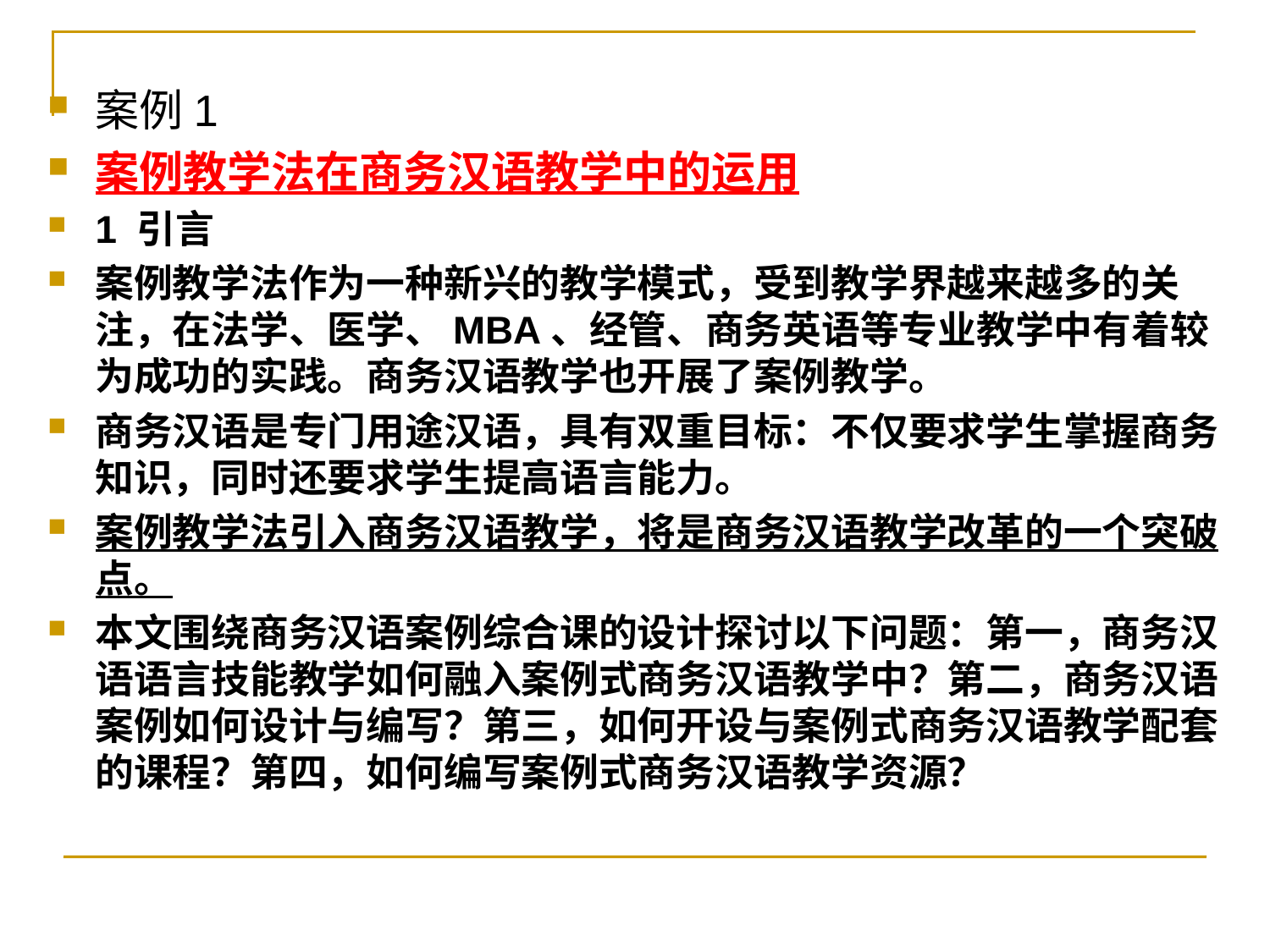

案例1
案例教学法在商务汉语教学中的运用
1 引言
案例教学法作为一种新兴的教学模式，受到教学界越来越多的关注，在法学、医学、MBA、经管、商务英语等专业教学中有着较为成功的实践。商务汉语教学也开展了案例教学。
商务汉语是专门用途汉语，具有双重目标：不仅要求学生掌握商务知识，同时还要求学生提高语言能力。
案例教学法引入商务汉语教学，将是商务汉语教学改革的一个突破点。
本文围绕商务汉语案例综合课的设计探讨以下问题：第一，商务汉语语言技能教学如何融入案例式商务汉语教学中？第二，商务汉语案例如何设计与编写？第三，如何开设与案例式商务汉语教学配套的课程？第四，如何编写案例式商务汉语教学资源？